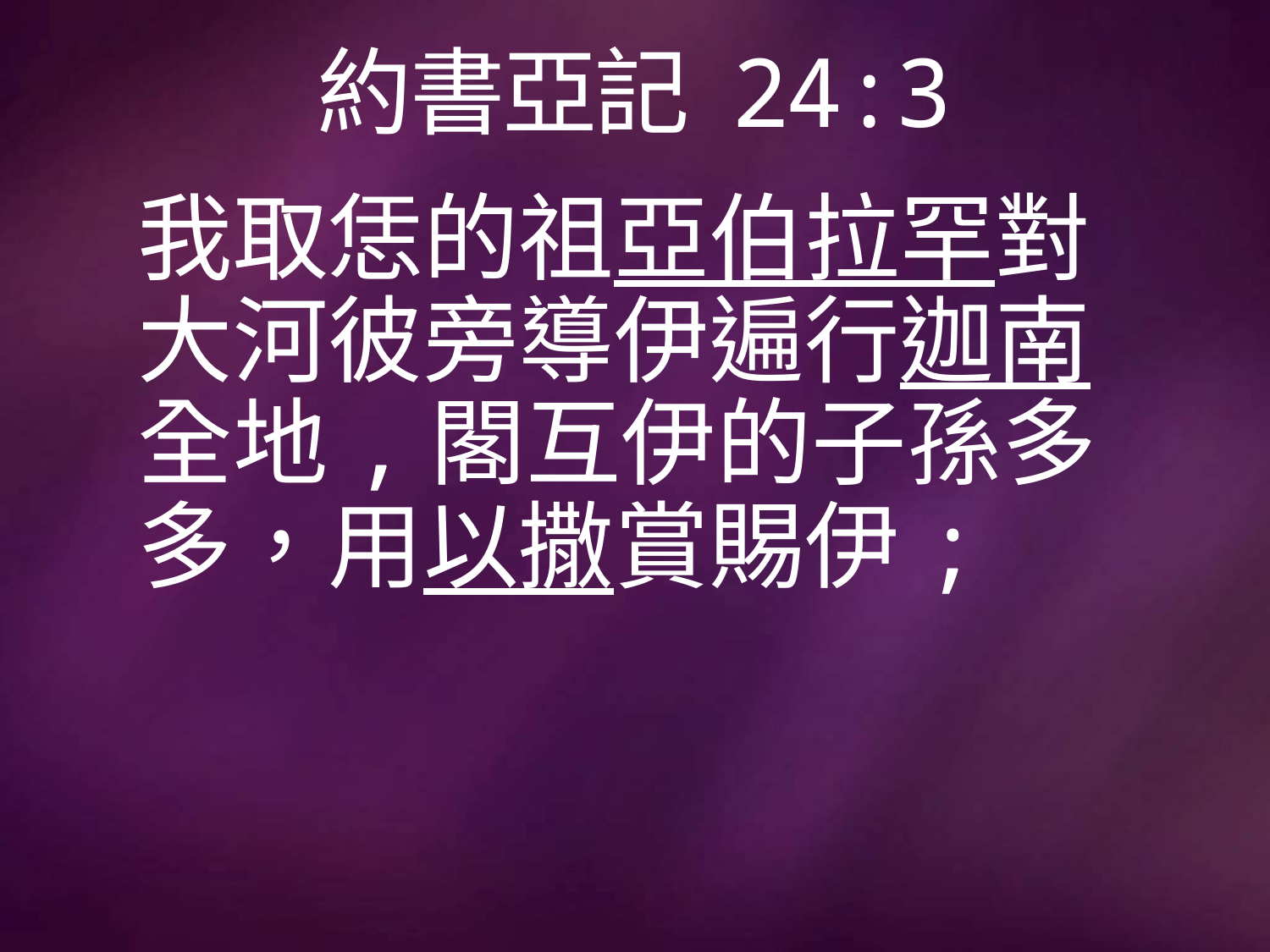

# 約書亞記 24:3
我取恁的祖亞伯拉罕對大河彼旁導伊遍行迦南全地,閣互伊的子孫多多，用以撒賞賜伊;